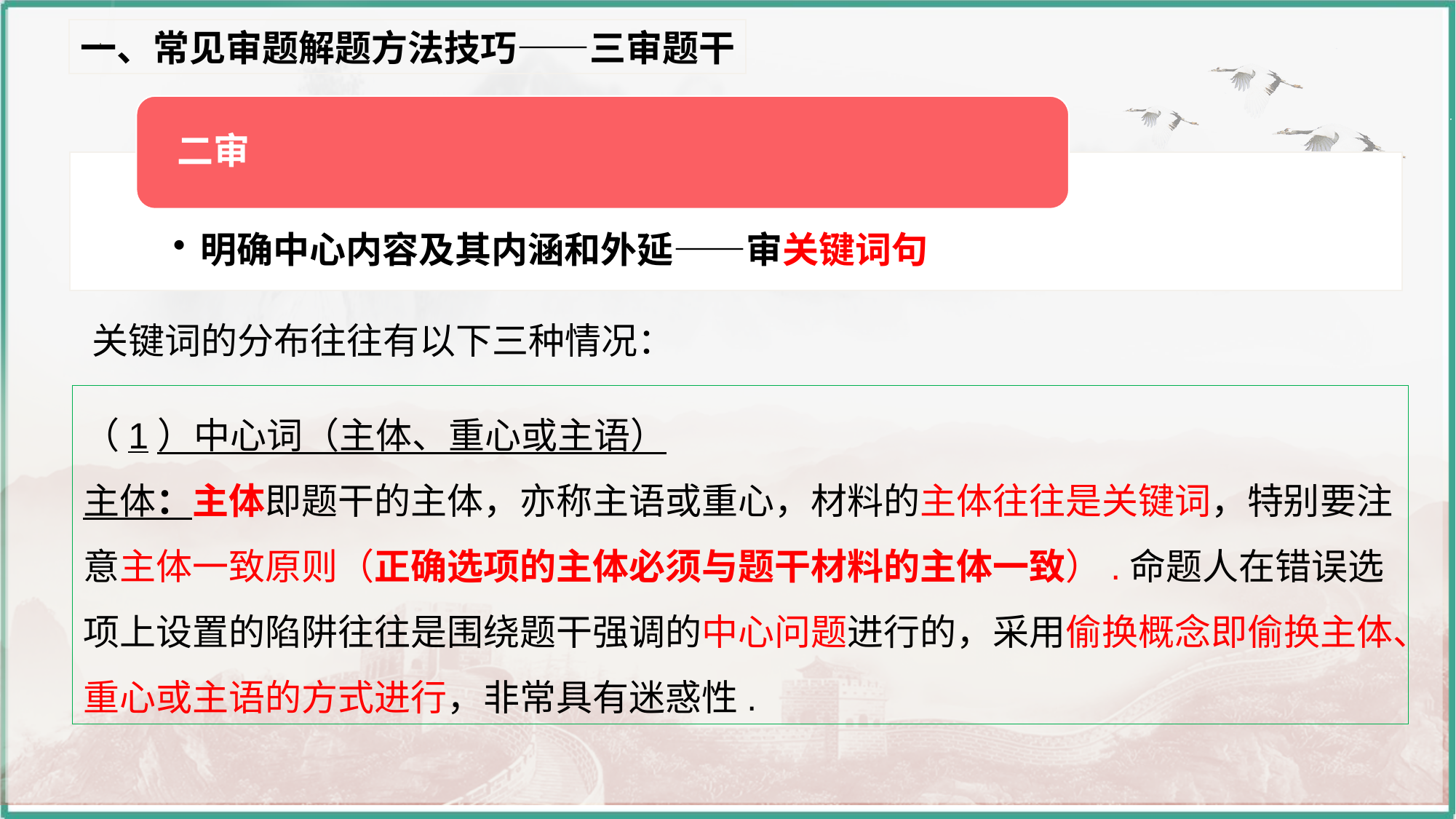

一、常见审题解题方法技巧——三审题干
二审
明确中心内容及其内涵和外延——审关键词句
关键词的分布往往有以下三种情况：
（1）中心词（主体、重心或主语）
主体：主体即题干的主体，亦称主语或重心，材料的主体往往是关键词，特别要注意主体一致原则（正确选项的主体必须与题干材料的主体一致）.命题人在错误选项上设置的陷阱往往是围绕题干强调的中心问题进行的，采用偷换概念即偷换主体、重心或主语的方式进行，非常具有迷惑性.